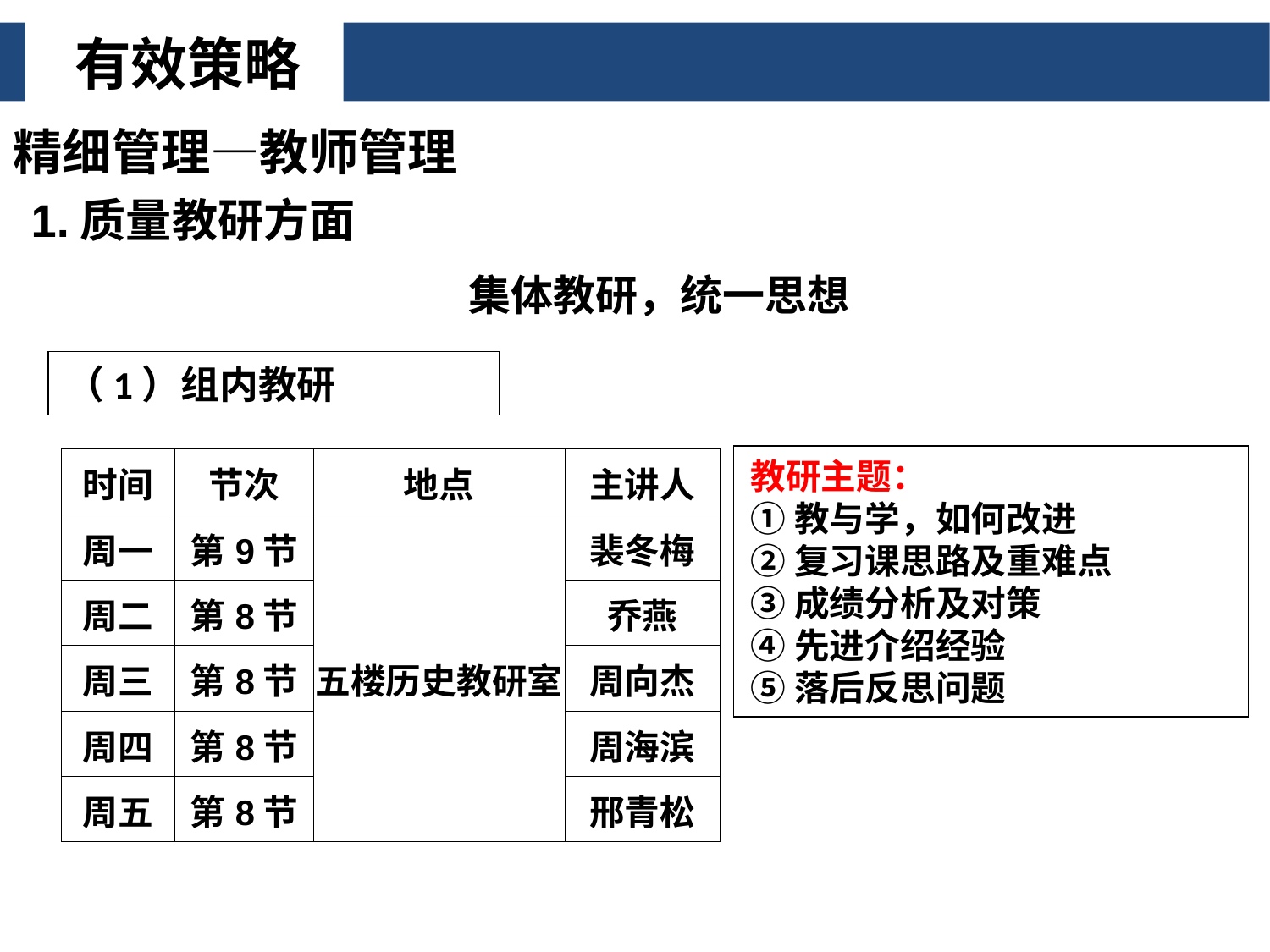

有效策略
精细管理—教师管理
1.质量教研方面
集体教研，统一思想
（1）组内教研
教研主题：
①教与学，如何改进
②复习课思路及重难点
③成绩分析及对策
④先进介绍经验
⑤落后反思问题
| 时间 | 节次 | 地点 | 主讲人 |
| --- | --- | --- | --- |
| 周一 | 第9节 | 五楼历史教研室 | 裴冬梅 |
| 周二 | 第8节 |  | 乔燕 |
| 周三 | 第8节 |  | 周向杰 |
| 周四 | 第8节 |  | 周海滨 |
| 周五 | 第8节 |  | 邢青松 |